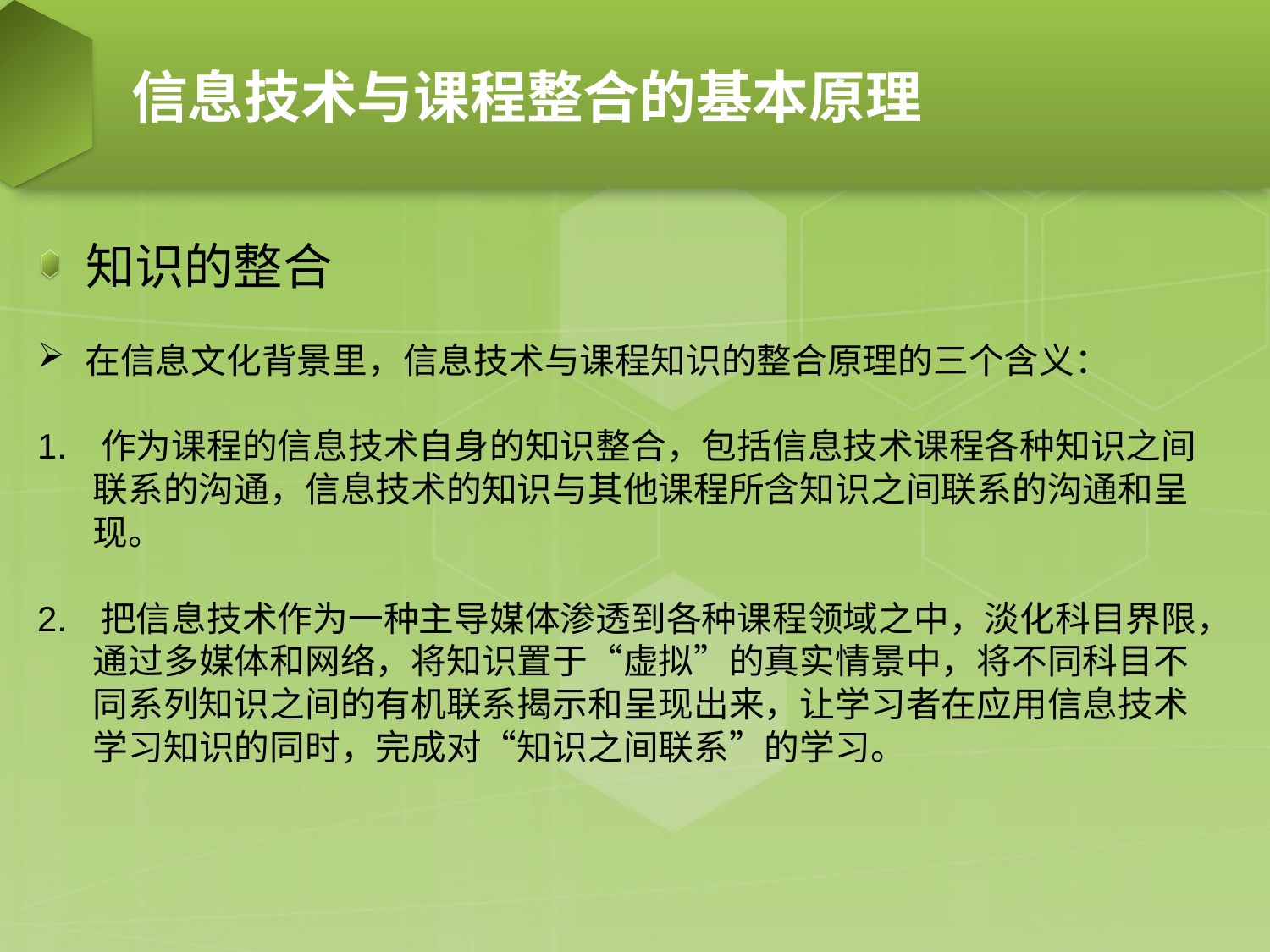

# 信息技术与课程整合的基本原理
知识的整合

在信息文化背景里，信息技术与课程知识的整合原理的三个含义：

作为课程的信息技术自身的知识整合，包括信息技术课程各种知识之间
      联系的沟通，信息技术的知识与其他课程所含知识之间联系的沟通和呈
      现。

把信息技术作为一种主导媒体渗透到各种课程领域之中，淡化科目界限，
      通过多媒体和网络，将知识置于“虚拟”的真实情景中，将不同科目不
      同系列知识之间的有机联系揭示和呈现出来，让学习者在应用信息技术
      学习知识的同时，完成对“知识之间联系”的学习。